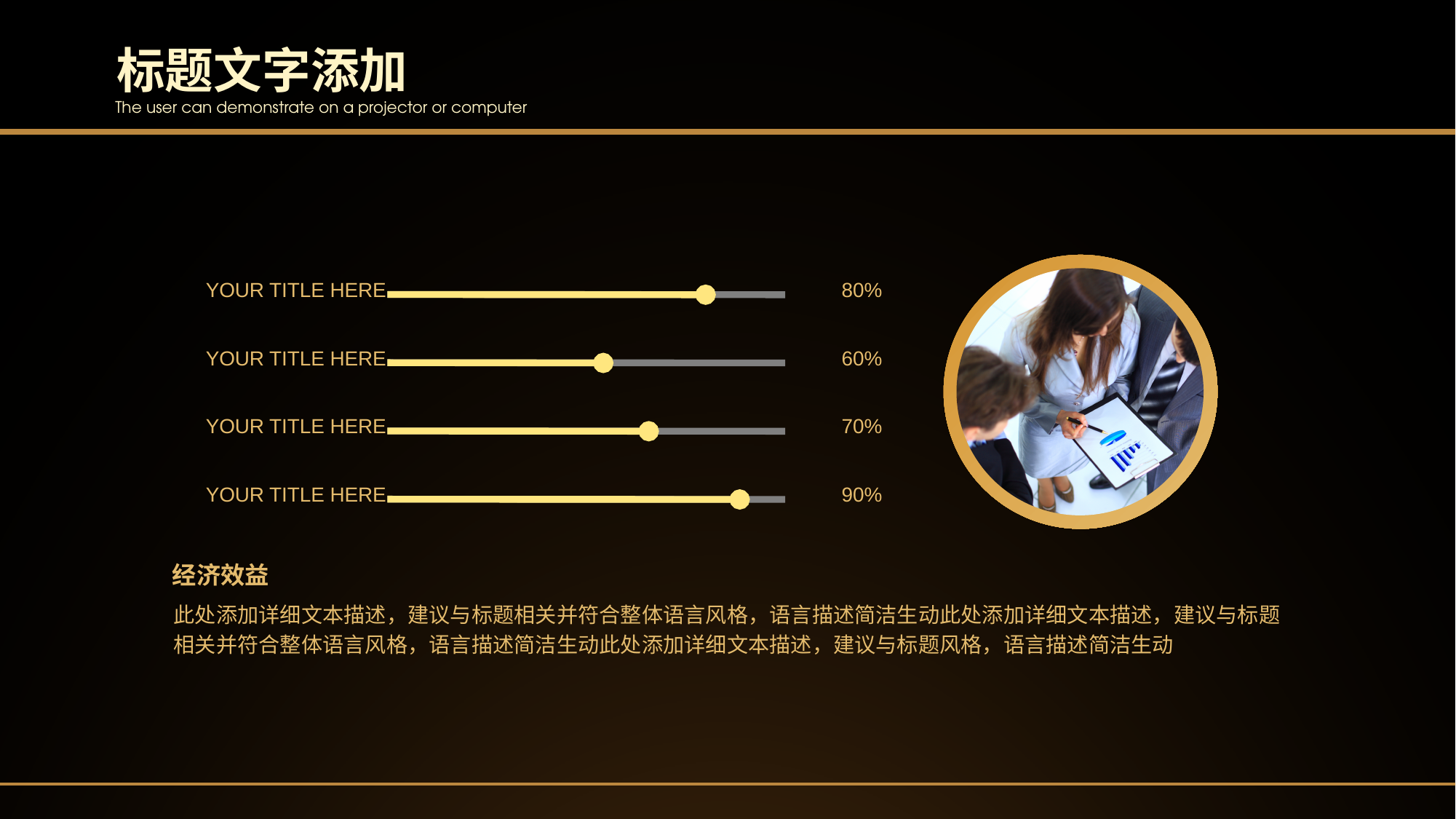

标题文字添加
The user can demonstrate on a projector or computer

YOUR TITLE HERE
80%
YOUR TITLE HERE
60%
YOUR TITLE HERE
70%
YOUR TITLE HERE
90%
经济效益
此处添加详细文本描述，建议与标题相关并符合整体语言风格，语言描述简洁生动此处添加详细文本描述，建议与标题相关并符合整体语言风格，语言描述简洁生动此处添加详细文本描述，建议与标题风格，语言描述简洁生动